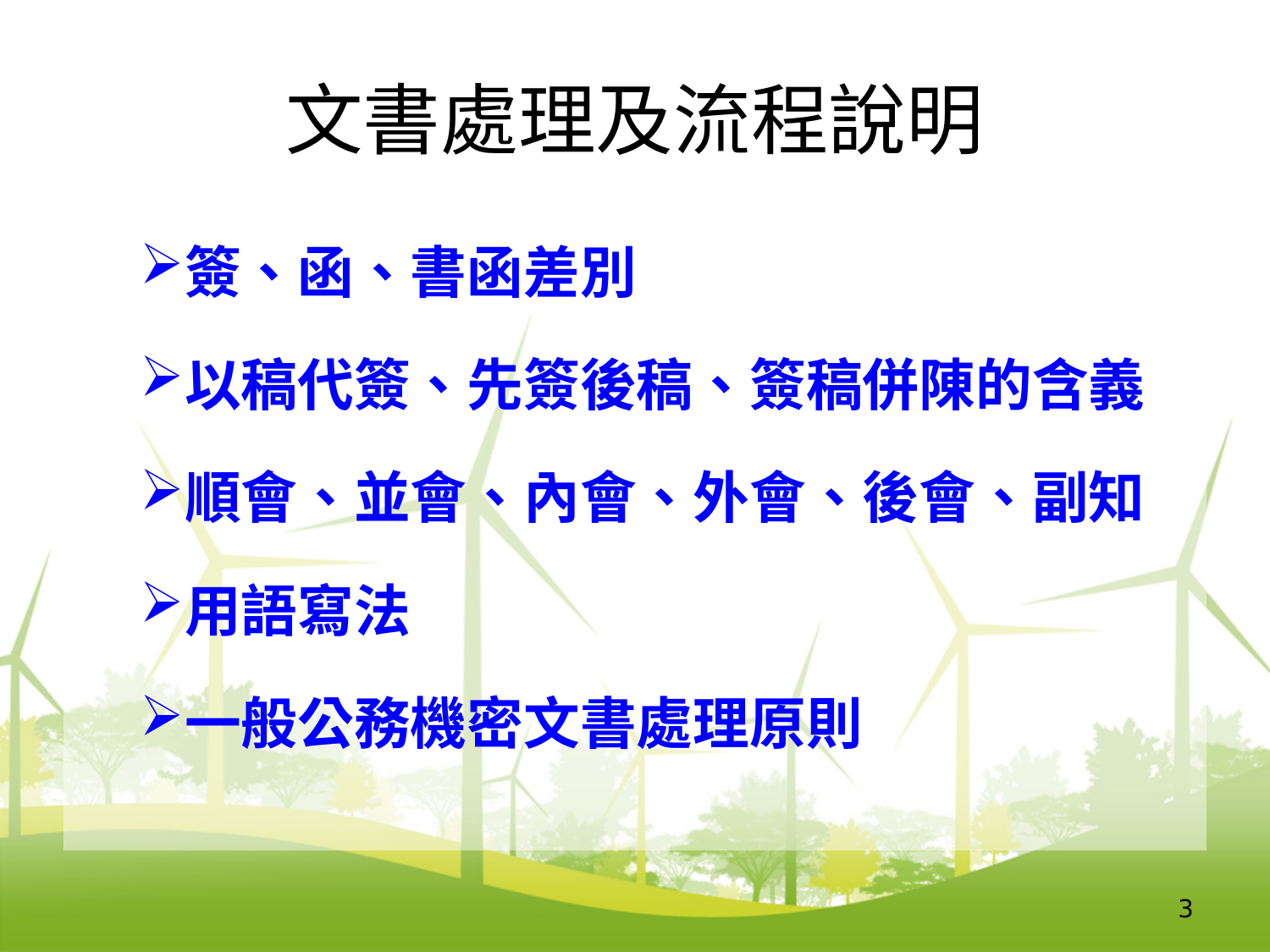

# 文書處理及流程說明
簽、函、書函差別
以稿代簽、先簽後稿、簽稿併陳的含義
順會、並會、內會、外會、後會、副知
用語寫法
一般公務機密文書處理原則
3